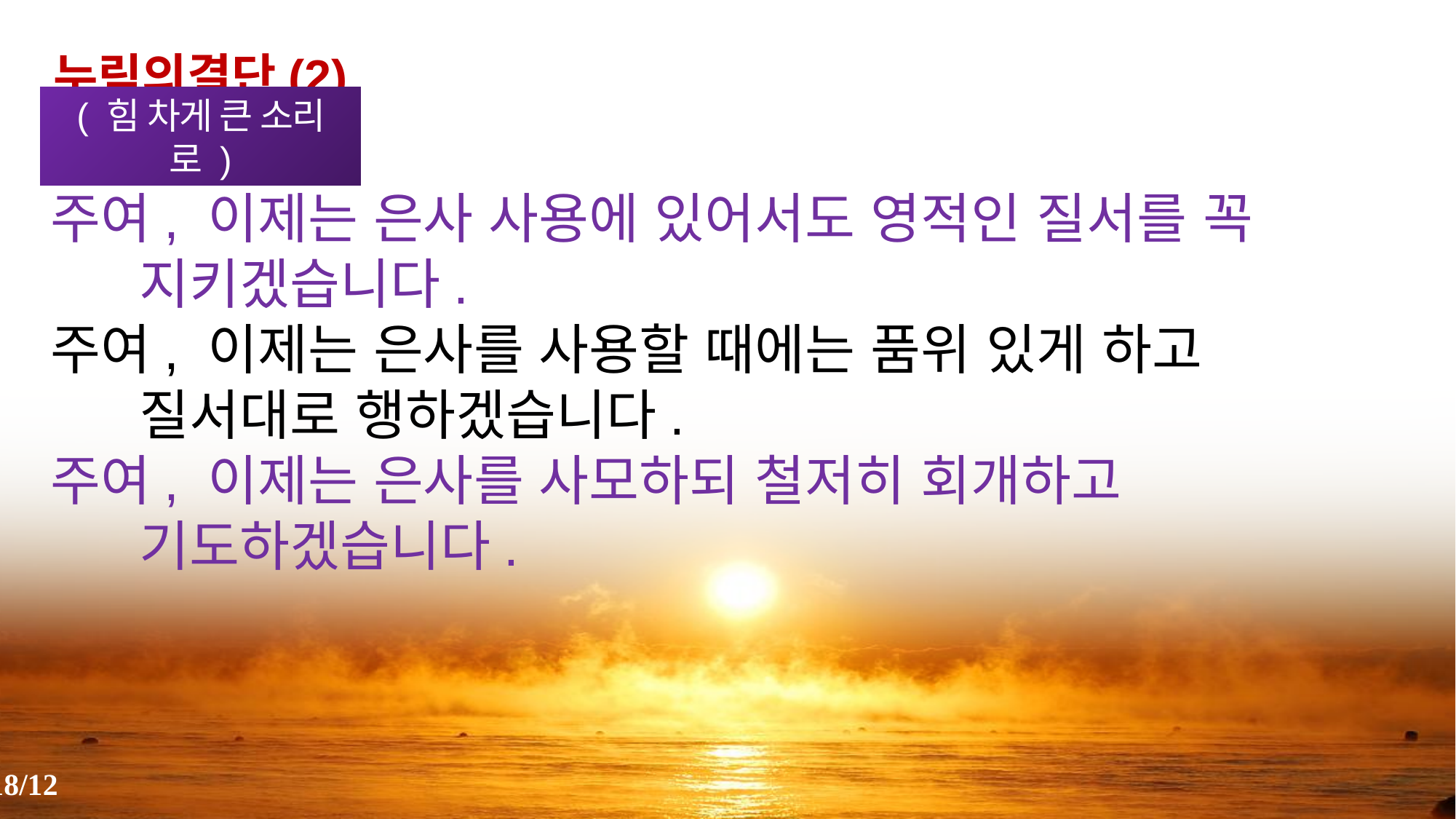

누림의결단(2)

( 힘 차게 큰 소리로 )
주여, 이제는 은사 사용에 있어서도 영적인 질서를 꼭 지키겠습니다.
주여, 이제는 은사를 사용할 때에는 품위 있게 하고 질서대로 행하겠습니다.
주여, 이제는 은사를 사모하되 철저히 회개하고 기도하겠습니다.